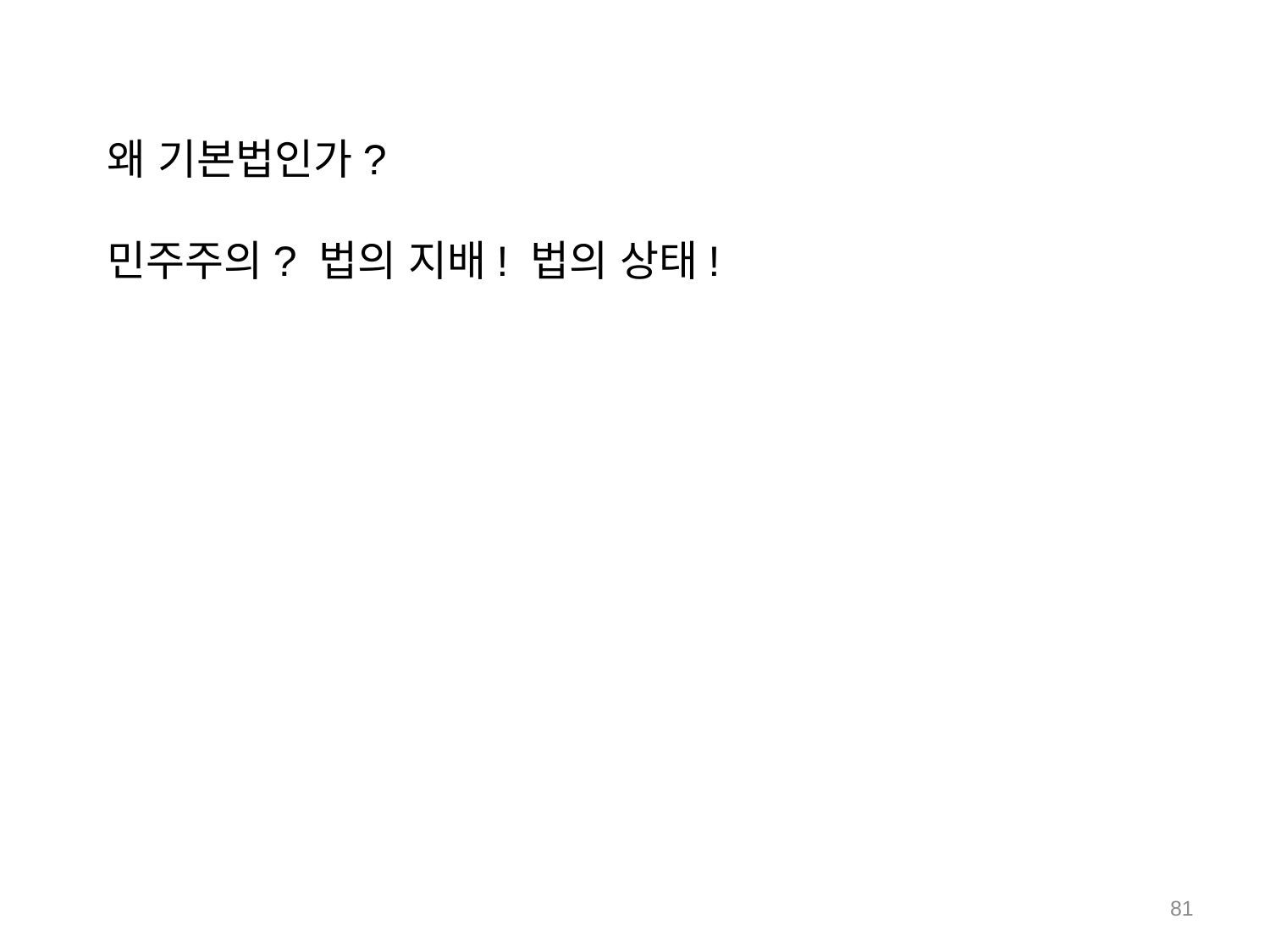

왜 기본법인가?

민주주의? 법의 지배! 법의 상태!

81